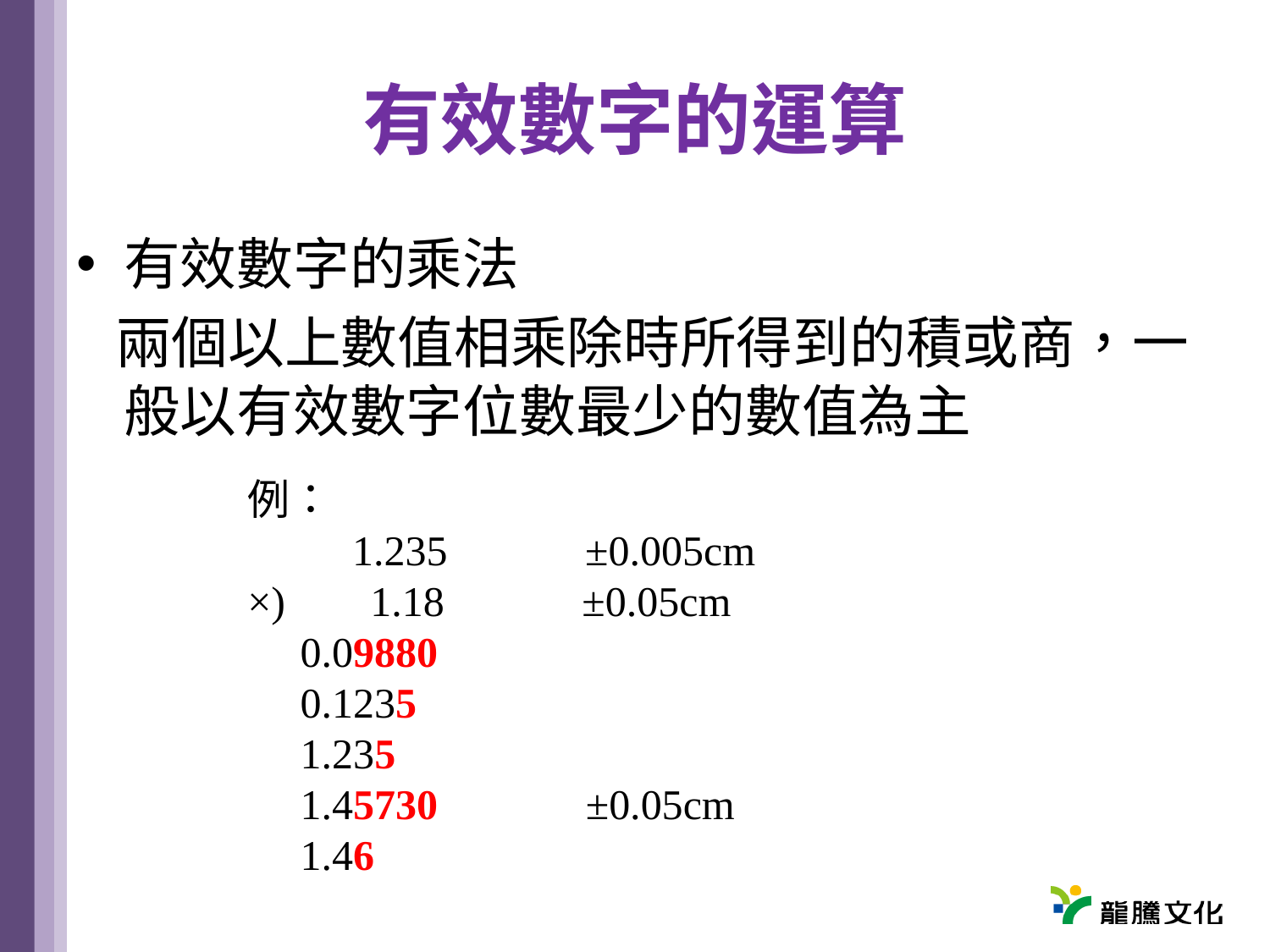

# 有效數字的運算
有效數字的乘法
  兩個以上數值相乘除時所得到的積或商，一般以有效數字位數最少的數值為主

例：
           1.235             ±0.005cm
×)        1.18             ±0.05cm
     0.09880
     0.1235
     1.235
     1.45730              ±0.05cm
     1.46